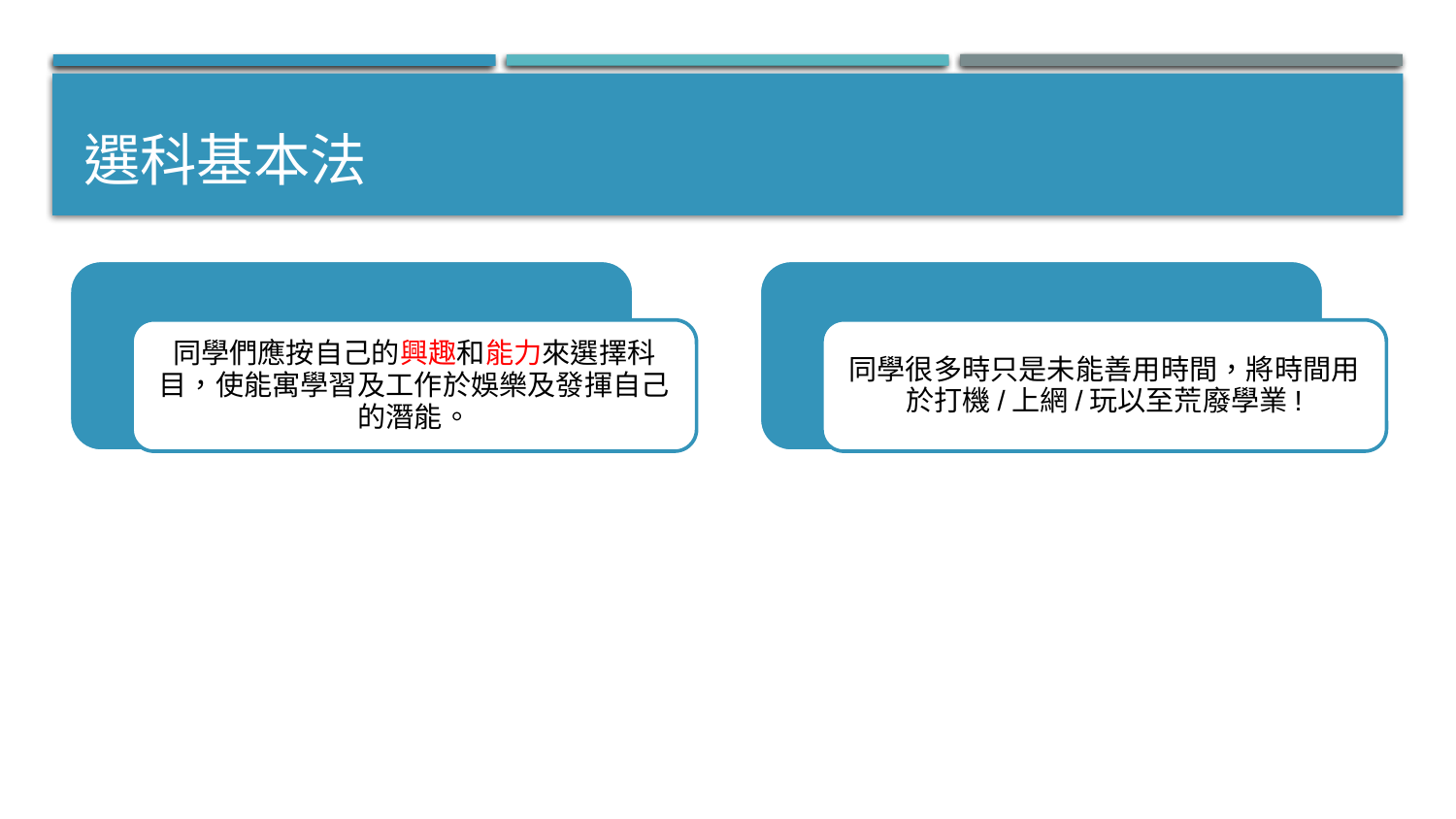

選科基本法
同學們應按自己的興趣和能力來選擇科目，使能寓學習及工作於娛樂及發揮自己的潛能。
同學很多時只是未能善用時間，將時間用於打機/上網/玩以至荒廢學業!